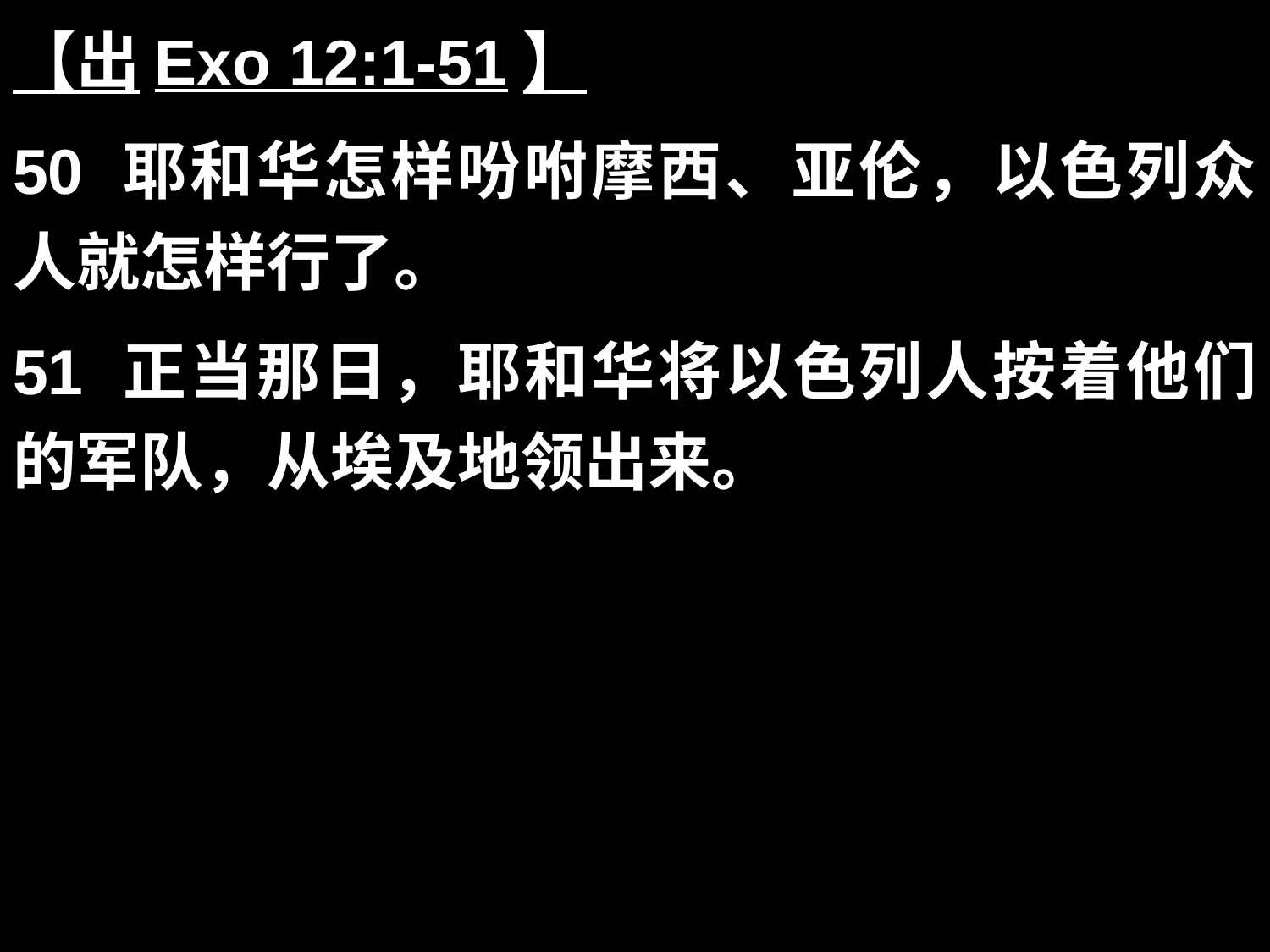

【出Exo 12:1-51】
50 耶和华怎样吩咐摩西、亚伦，以色列众人就怎样行了。
51 正当那日，耶和华将以色列人按着他们的军队，从埃及地领出来。